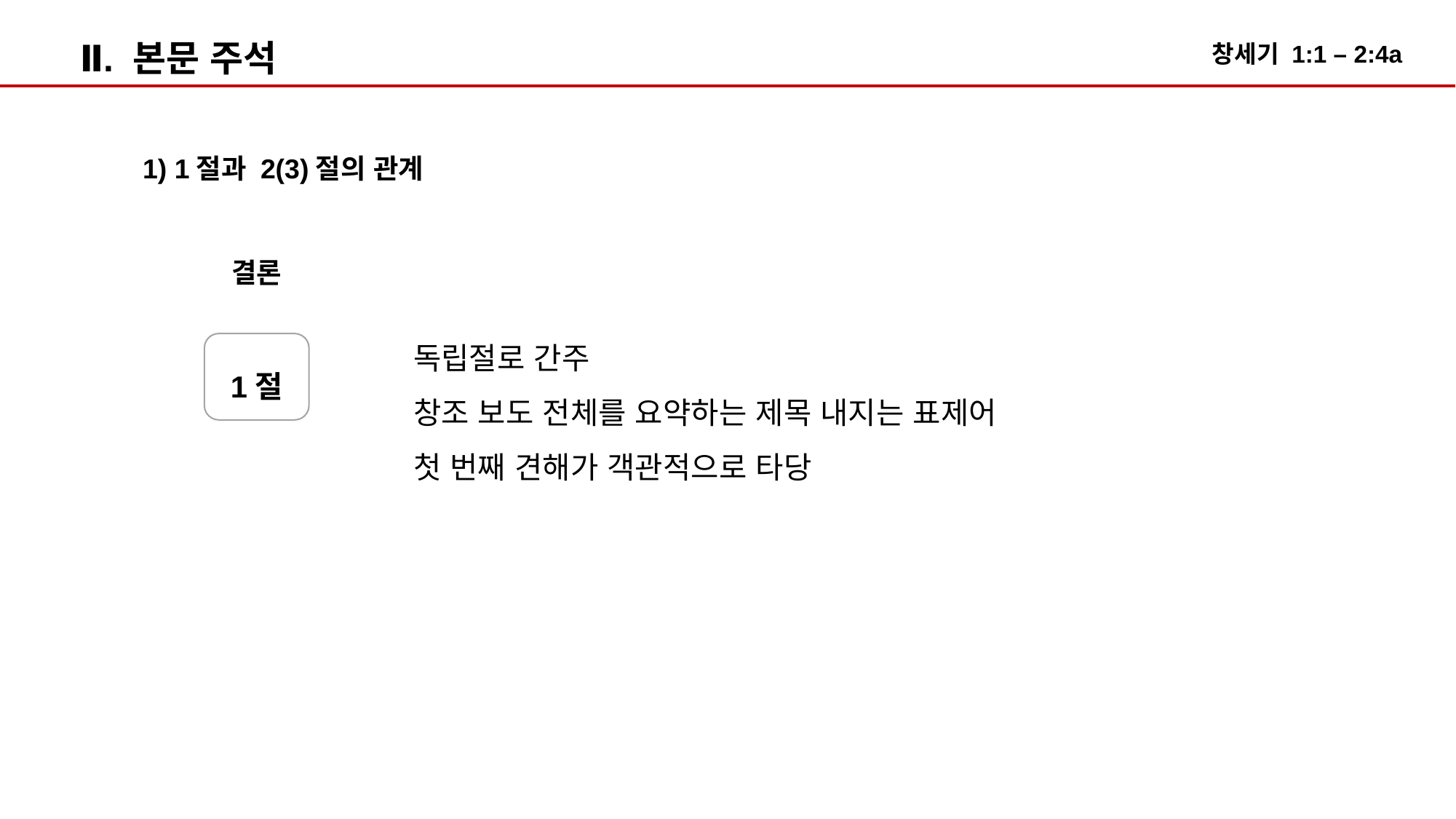

Ⅱ. 본문 주석
1) 1절과 2(3)절의 관계
결론
독립절로 간주
창조 보도 전체를 요약하는 제목 내지는 표제어
첫 번째 견해가 객관적으로 타당
1절